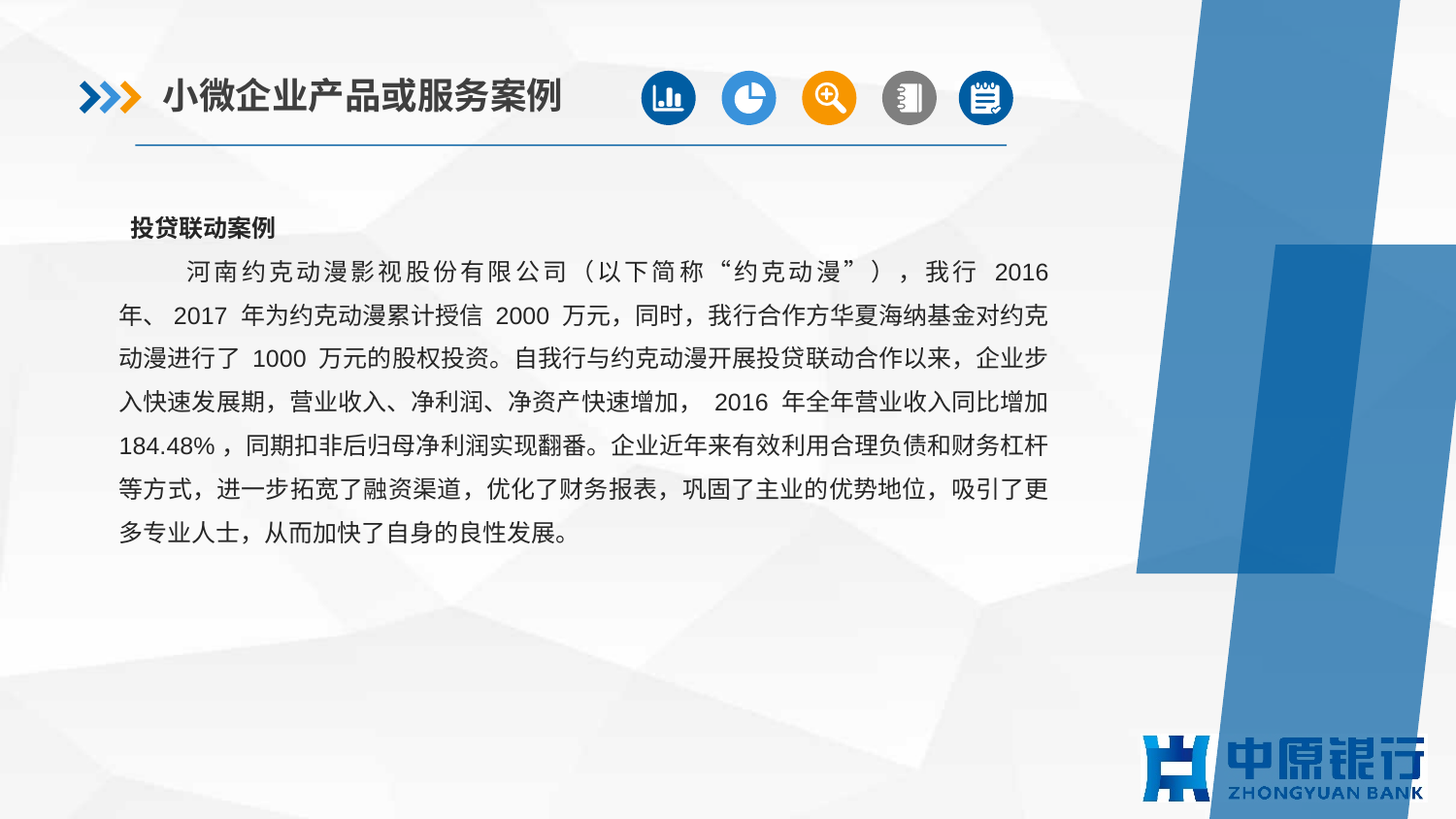

小微企业产品或服务案例

 投贷联动案例
       河南约克动漫影视股份有限公司（以下简称“约克动漫”），我行 2016 年、2017 年为约克动漫累计授信 2000 万元，同时，我行合作方华夏海纳基金对约克动漫进行了 1000 万元的股权投资。自我行与约克动漫开展投贷联动合作以来，企业步入快速发展期，营业收入、净利润、净资产快速增加， 2016 年全年营业收入同比增加 184.48%，同期扣非后归母净利润实现翻番。企业近年来有效利用合理负债和财务杠杆等方式，进一步拓宽了融资渠道，优化了财务报表，巩固了主业的优势地位，吸引了更多专业人士，从而加快了自身的良性发展。